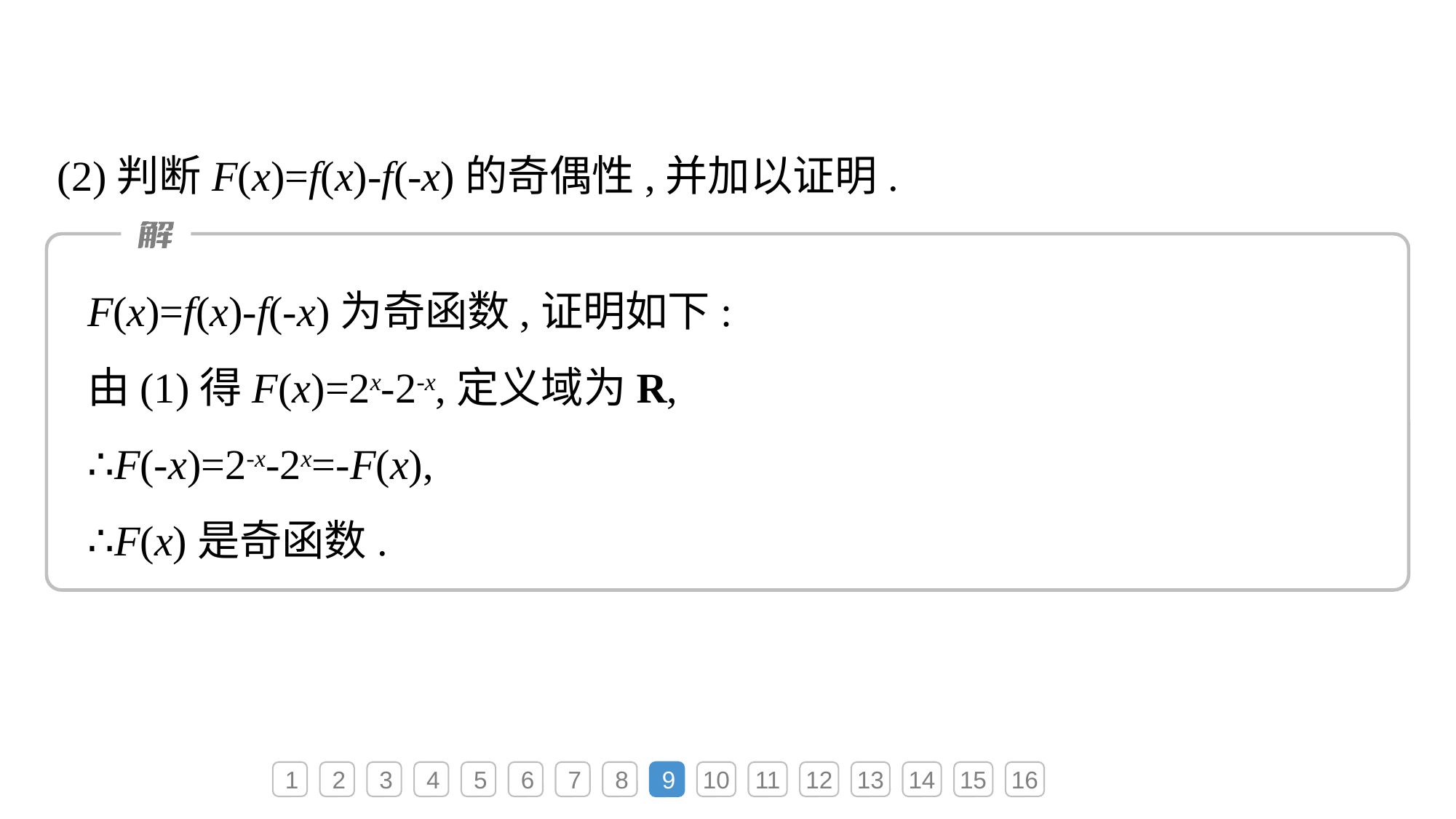

(2)判断F(x)=f(x)-f(-x)的奇偶性,并加以证明.

F(x)=f(x)-f(-x)为奇函数,证明如下:
由(1)得F(x)=2x-2-x,定义域为R,
∴F(-x)=2-x-2x=-F(x),
∴F(x)是奇函数.
1
2
3
4
5
6
7
8
9
10
11
12
13
14
15
16